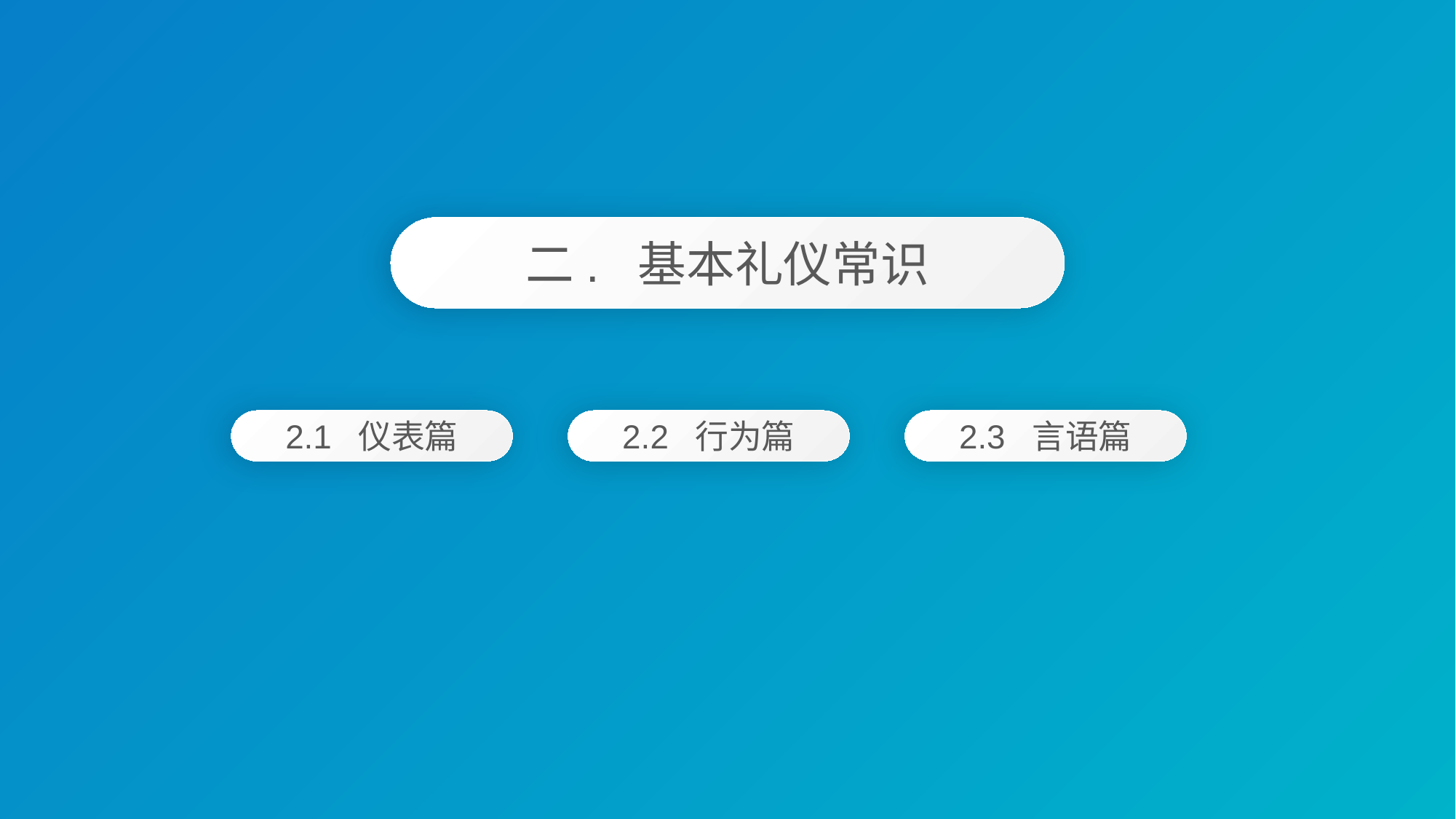

二.  基本礼仪常识
2.2  行为篇
2.1  仪表篇
2.3  言语篇